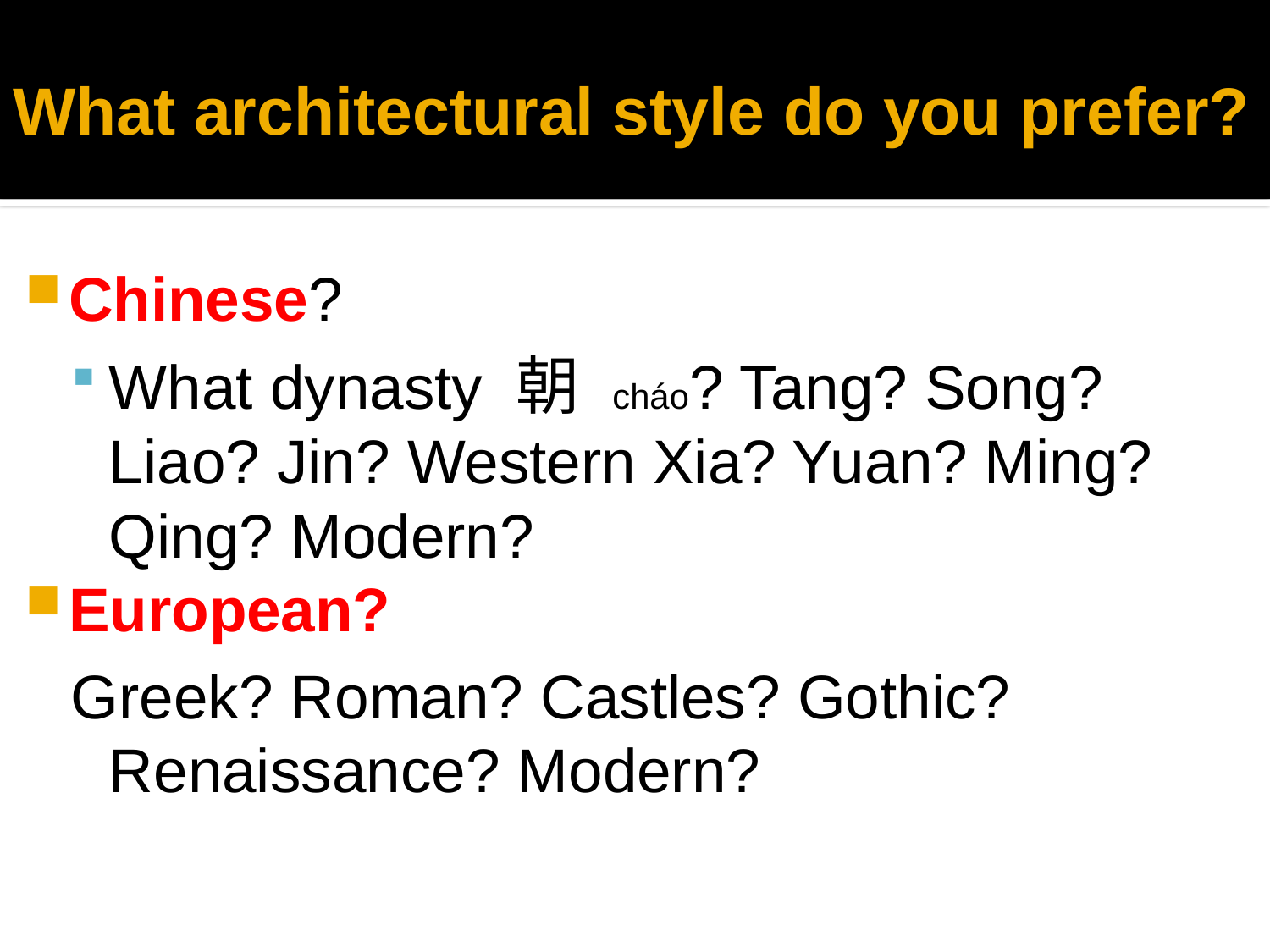

# What architectural style do you prefer?
Chinese?
What dynasty 朝 cháo? Tang? Song? Liao? Jin? Western Xia? Yuan? Ming? Qing? Modern?
European?
Greek? Roman? Castles? Gothic? Renaissance? Modern?